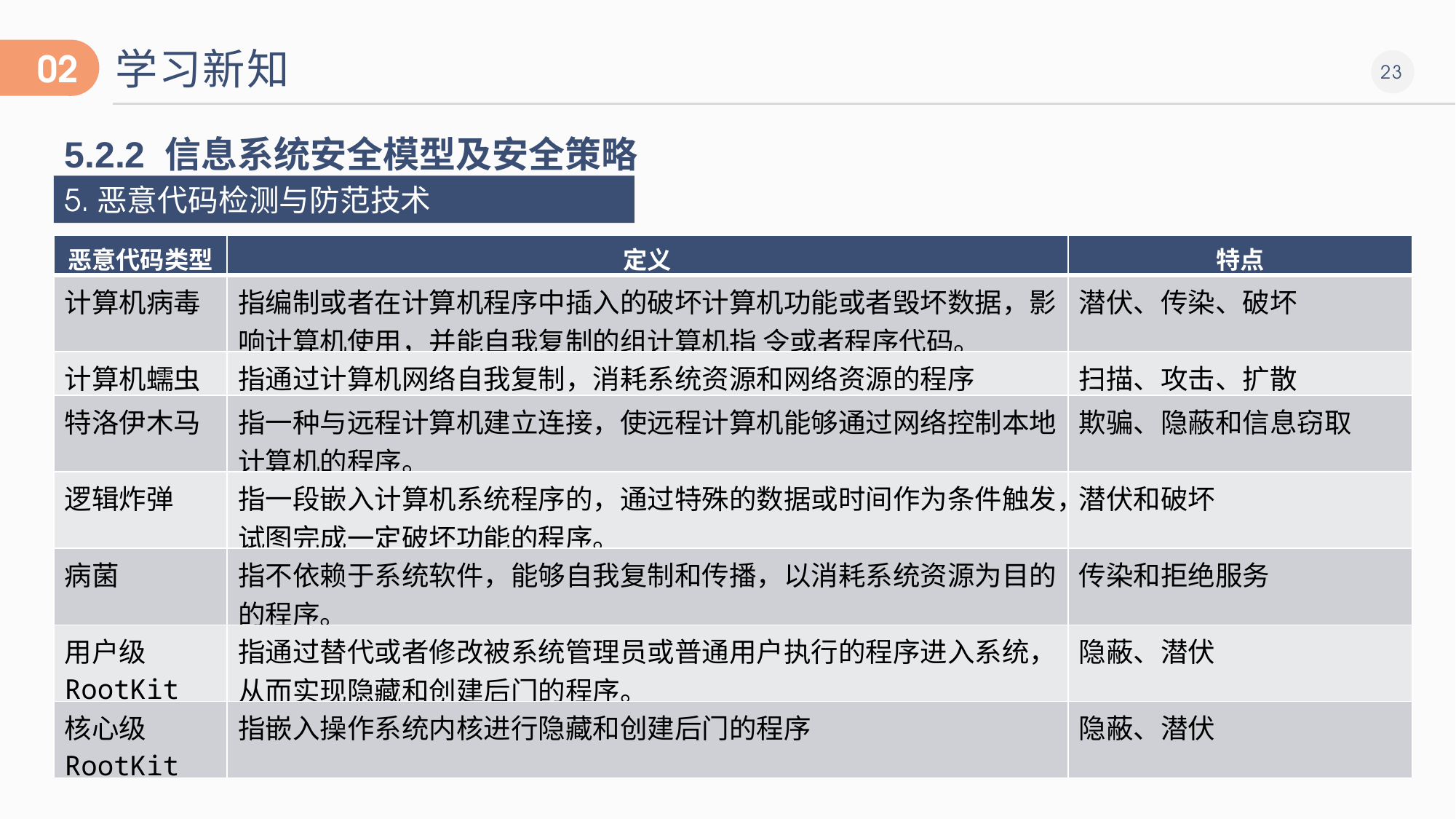

学习新知

02
5.2.2 信息系统安全模型及安全策略
5.恶意代码检测与防范技术
| 恶意代码类型 | 定义 | 特点 |
| --- | --- | --- |
| 计算机病毒 | 指编制或者在计算机程序中插入的破坏计算机功能或者毁坏数据，影响计算机使用，并能自我复制的组计算机指 令或者程序代码。 | 潜伏、传染、破坏 |
| 计算机蠕虫 | 指通过计算机网络自我复制，消耗系统资源和网络资源的程序 | 扫描、攻击、扩散 |
| 特洛伊木马 | 指一种与远程计算机建立连接，使远程计算机能够通过网络控制本地计算机的程序。 | 欺骗、隐蔽和信息窃取 |
| 逻辑炸弹 | 指一段嵌入计算机系统程序的，通过特殊的数据或时间作为条件触发，试图完成一定破坏功能的程序。 | 潜伏和破坏 |
| 病菌 | 指不依赖于系统软件，能够自我复制和传播，以消耗系统资源为目的的程序。 | 传染和拒绝服务 |
| 用户级RootKit | 指通过替代或者修改被系统管理员或普通用户执行的程序进入系统，从而实现隐藏和创建后门的程序。 | 隐蔽、潜伏 |
| 核心级RootKit | 指嵌入操作系统内核进行隐藏和创建后门的程序 | 隐蔽、潜伏 |